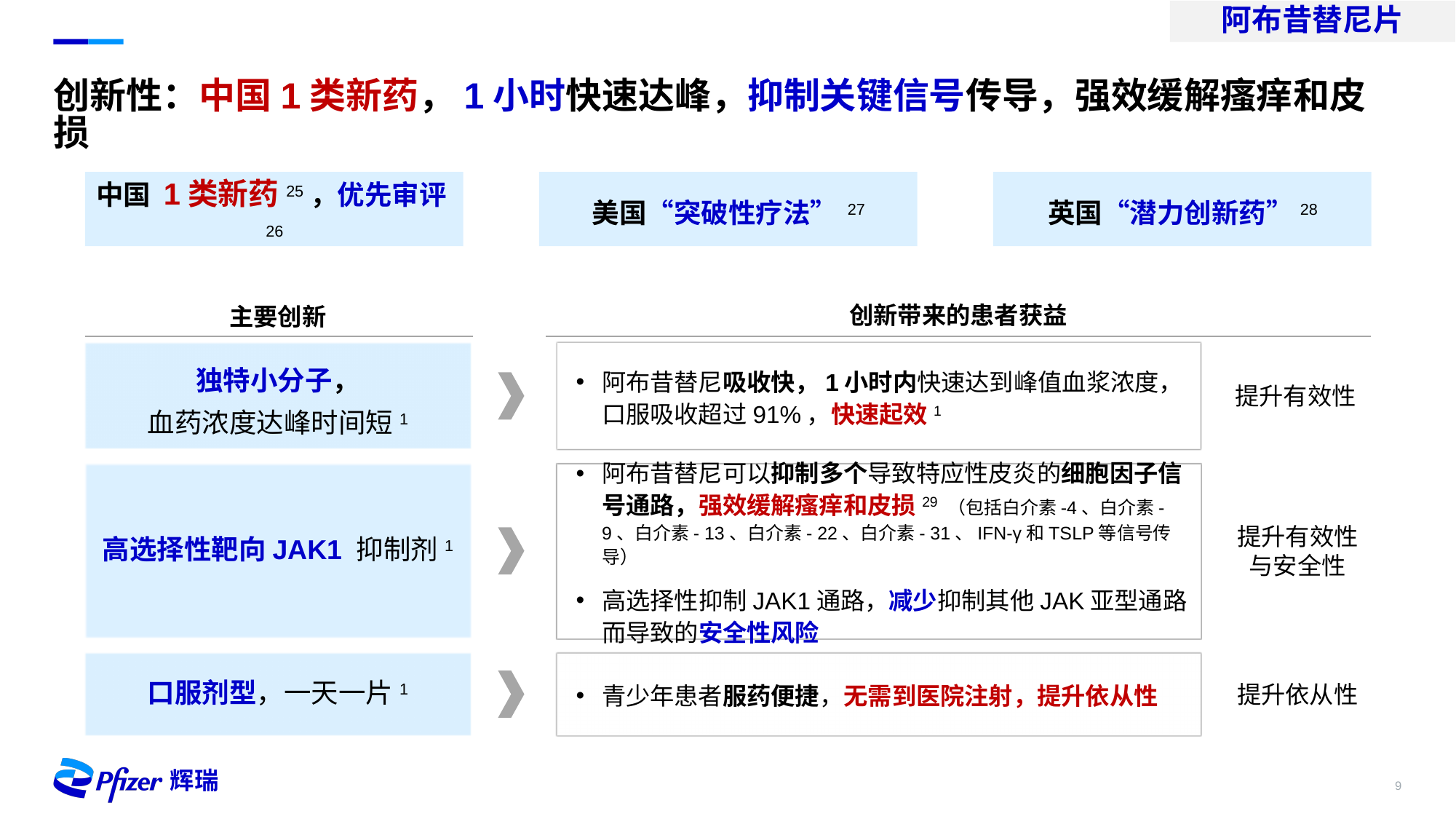

阿布昔替尼片
创新性：中国1类新药，1小时快速达峰，抑制关键信号传导，强效缓解瘙痒和皮损

中国 1类新药25，优先审评26
美国“突破性疗法” 27
英国“潜力创新药”28
主要创新
创新带来的患者获益
阿布昔替尼吸收快，1小时内快速达到峰值血浆浓度，口服吸收超过91%，快速起效1
独特小分子，
血药浓度达峰时间短1

提升有效性
阿布昔替尼可以抑制多个导致特应性皮炎的细胞因子信号通路，强效缓解瘙痒和皮损29 （包括白介素-4、白介素- 9、白介素- 13、白介素- 22、白介素- 31、IFN-γ和TSLP等信号传导）
高选择性抑制JAK1通路，减少抑制其他JAK亚型通路而导致的安全性风险
高选择性靶向JAK1 抑制剂1
提升有效性与安全性

口服剂型，一天一片1
青少年患者服药便捷，无需到医院注射，提升依从性

提升依从性